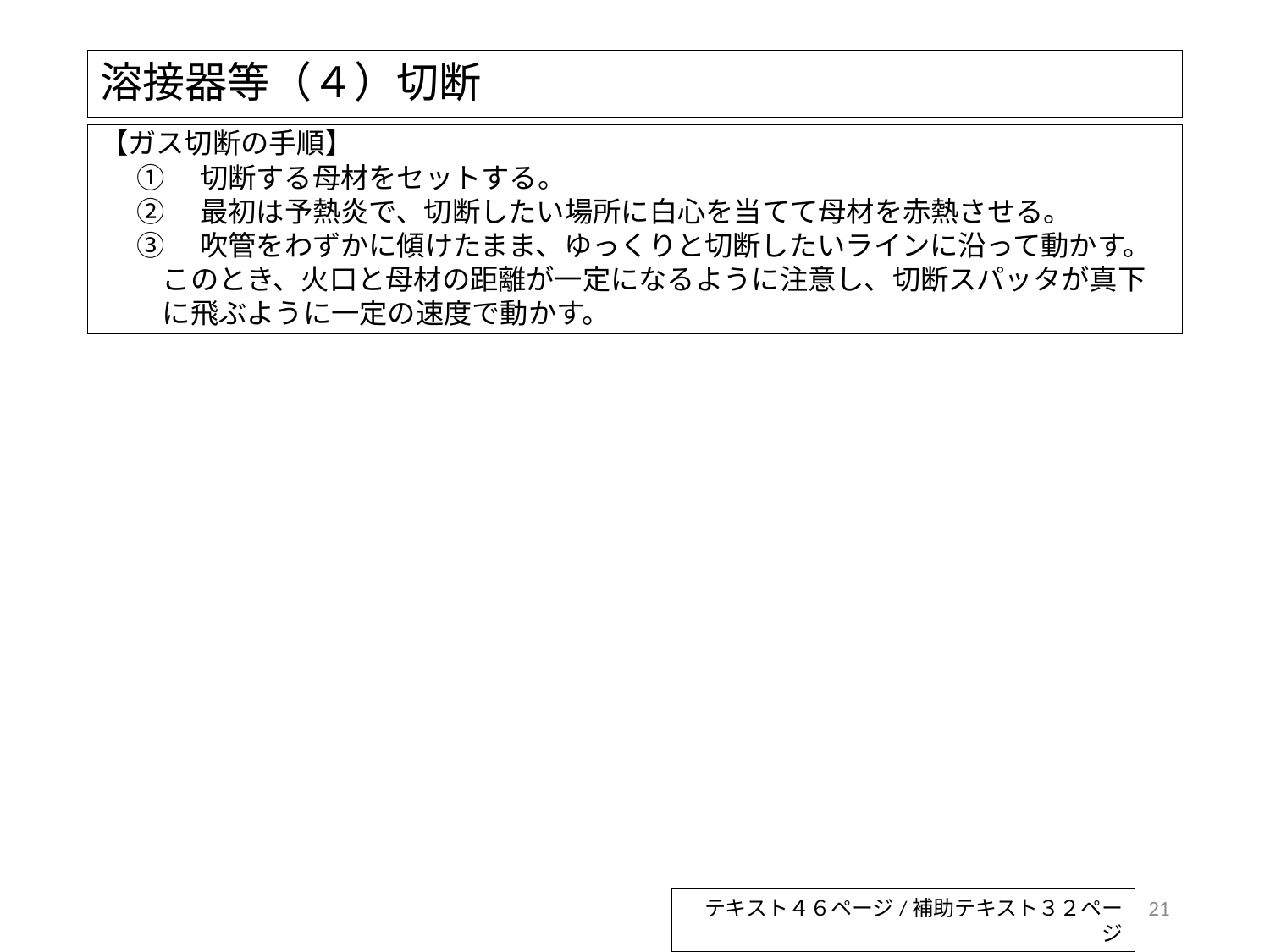

# 溶接器等（４）切断
【ガス切断の手順】
①　切断する母材をセットする。
②　最初は予熱炎で、切断したい場所に白心を当てて母材を赤熱させる。
③　吹管をわずかに傾けたまま、ゆっくりと切断したいラインに沿って動かす。このとき、火口と母材の距離が一定になるように注意し、切断スパッタが真下に飛ぶように一定の速度で動かす。
21
テキスト４６ページ/補助テキスト３２ページ